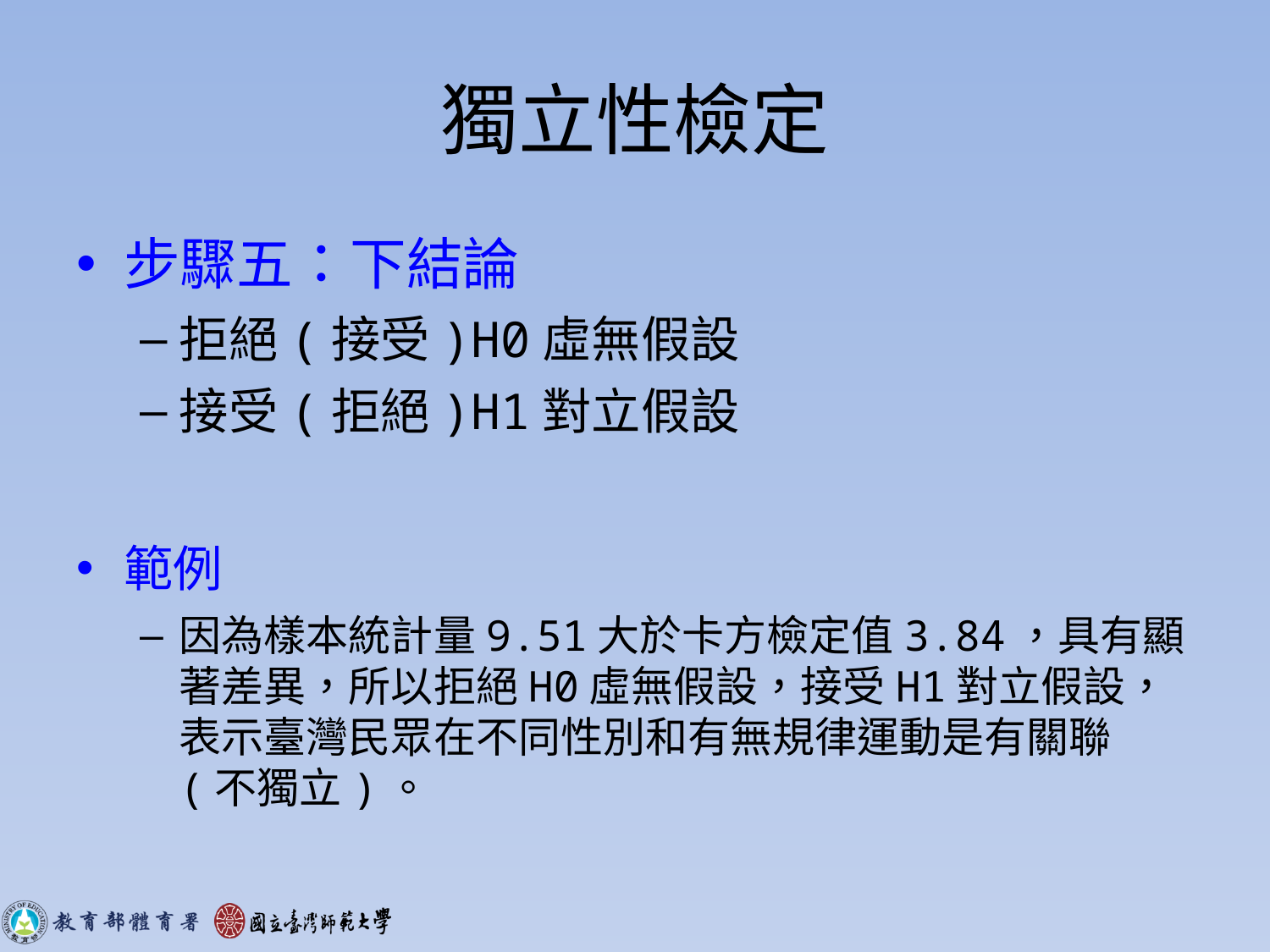

# 獨立性檢定
步驟五：下結論
拒絕(接受)H0虛無假設
接受(拒絕)H1對立假設

範例
因為樣本統計量9.51大於卡方檢定值3.84，具有顯著差異，所以拒絕H0虛無假設，接受H1對立假設，表示臺灣民眾在不同性別和有無規律運動是有關聯(不獨立)。